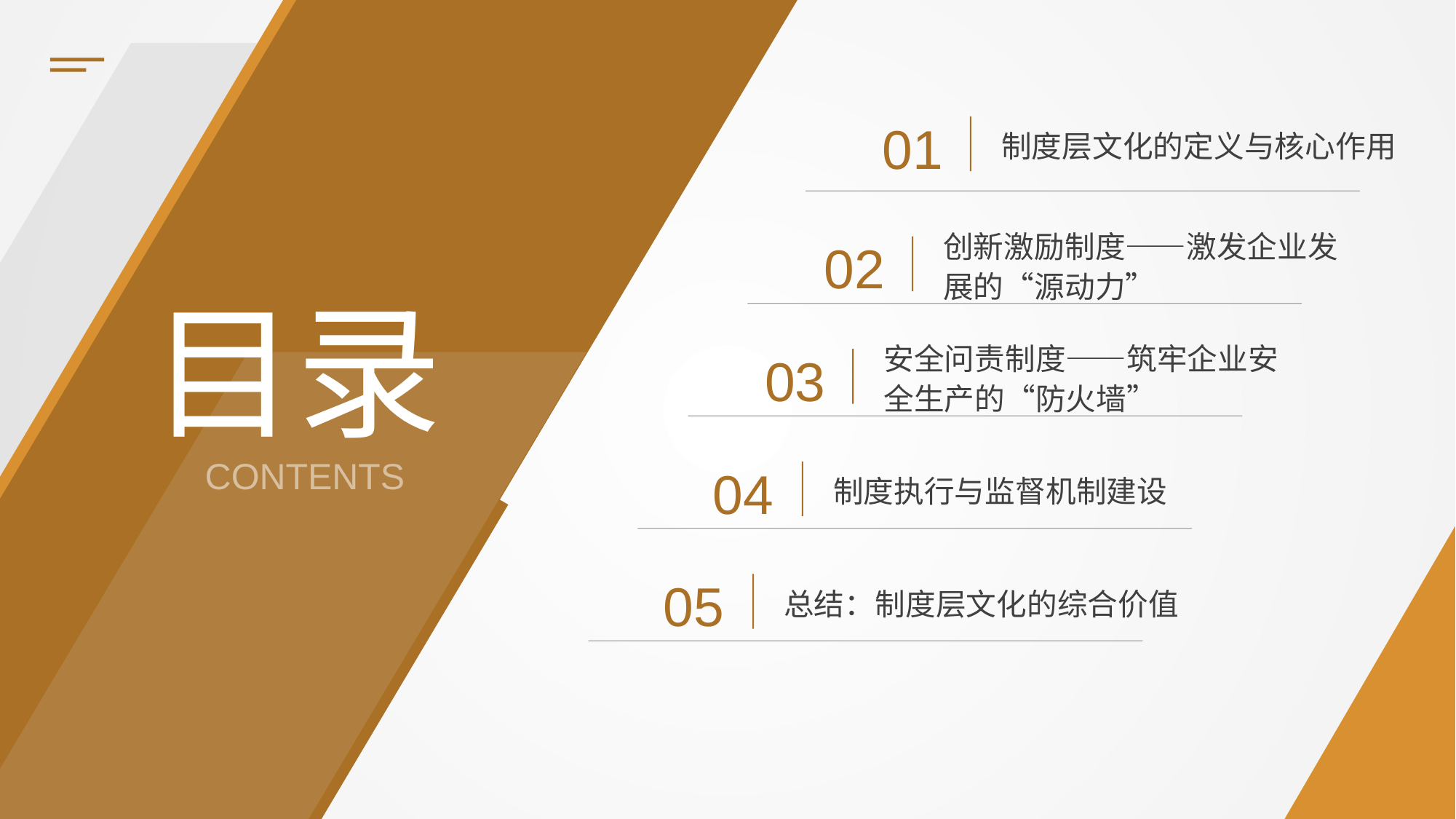

制度层文化的定义与核心作用
01

创新激励制度——激发企业发展的“源动力”
02

目录

安全问责制度——筑牢企业安全生产的“防火墙”
03

CONTENTS
制度执行与监督机制建设
04

总结：制度层文化的综合价值
05